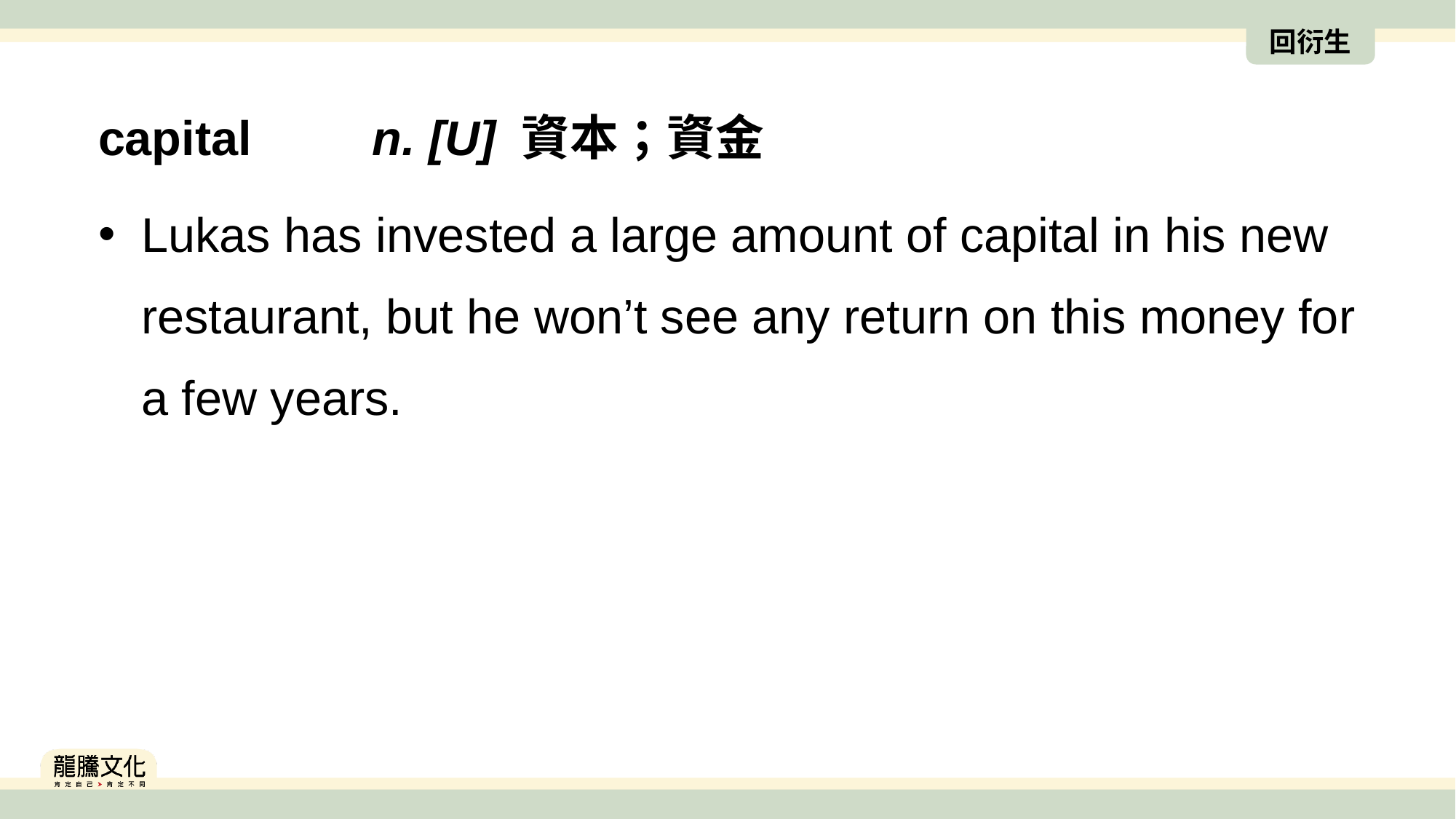

回衍生
capital　　n. [U] 資本；資金
Lukas has invested a large amount of capital in his new restaurant, but he won’t see any return on this money for a few years.